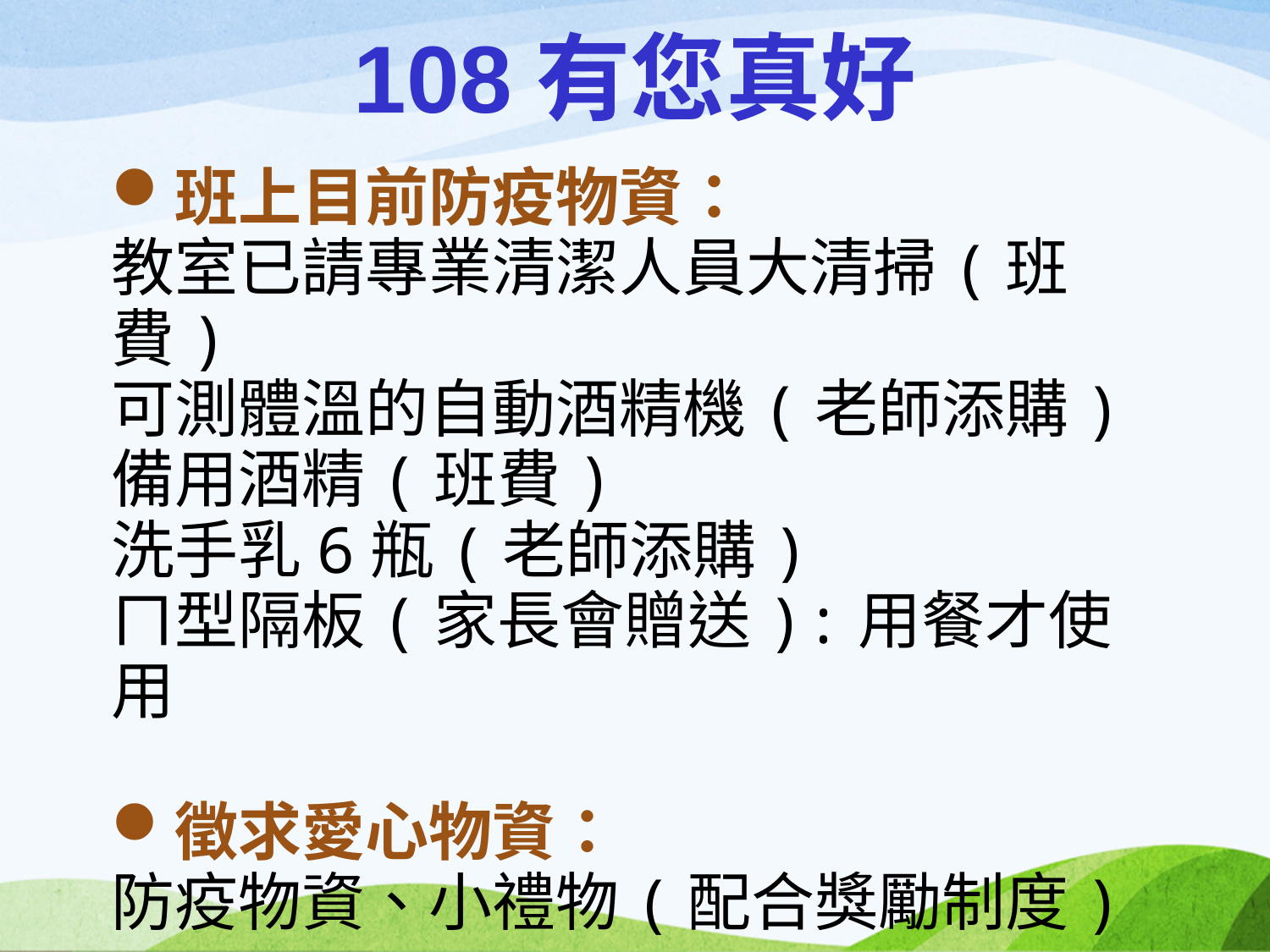

# 108有您真好
班上目前防疫物資：
教室已請專業清潔人員大清掃(班費)
可測體溫的自動酒精機(老師添購)
備用酒精(班費)
洗手乳6瓶(老師添購)
ㄇ型隔板(家長會贈送):用餐才使用

徵求愛心物資：
防疫物資、小禮物(配合獎勵制度)